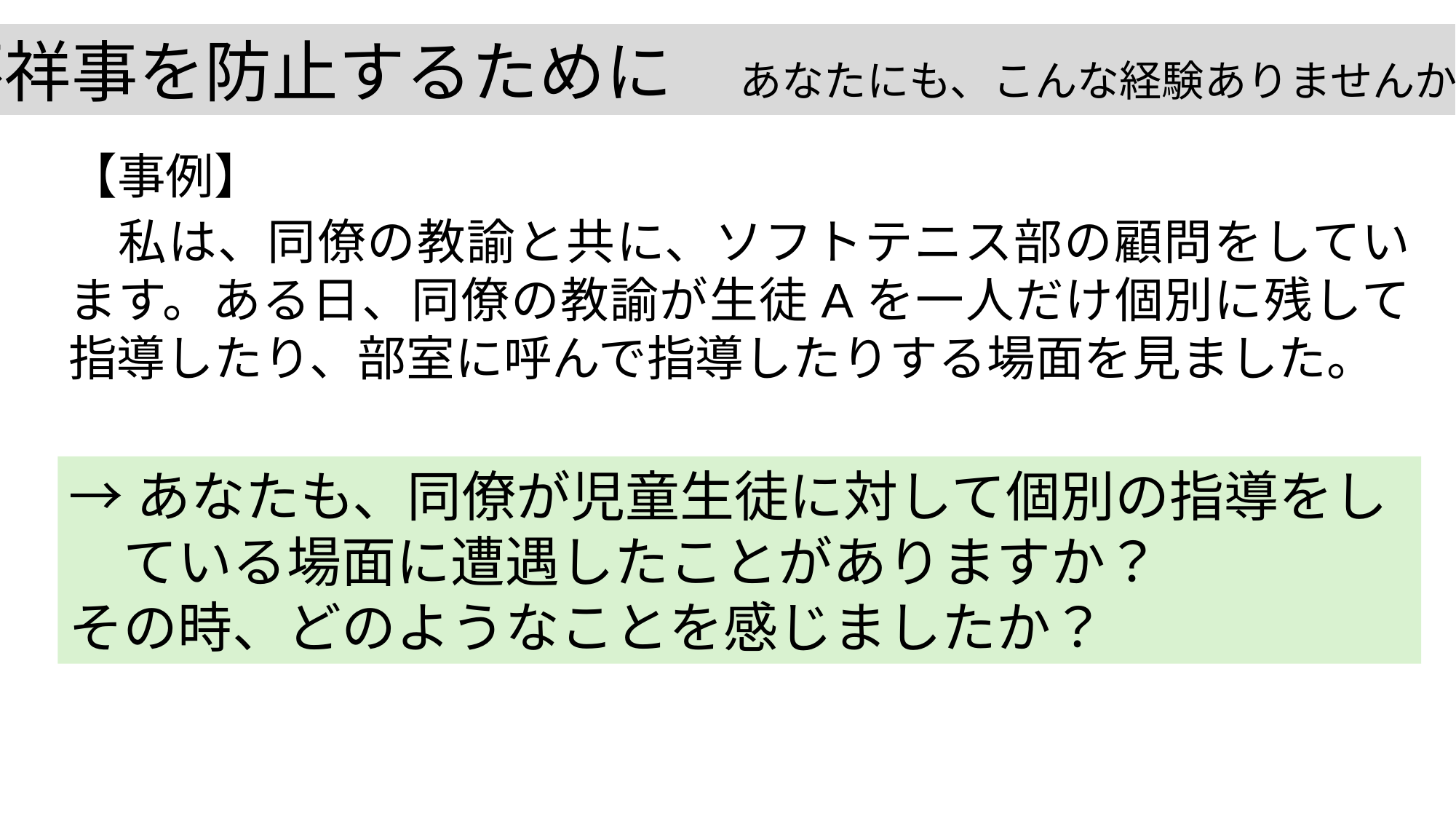

不祥事を防止するために　あなたにも、こんな経験ありませんか？
【事例】
　私は、同僚の教諭と共に、ソフトテニス部の顧問をしています。ある日、同僚の教諭が生徒Aを一人だけ個別に残して指導したり、部室に呼んで指導したりする場面を見ました。
→あなたも、同僚が児童生徒に対して個別の指導をしている場面に遭遇したことがありますか？
その時、どのようなことを感じましたか？